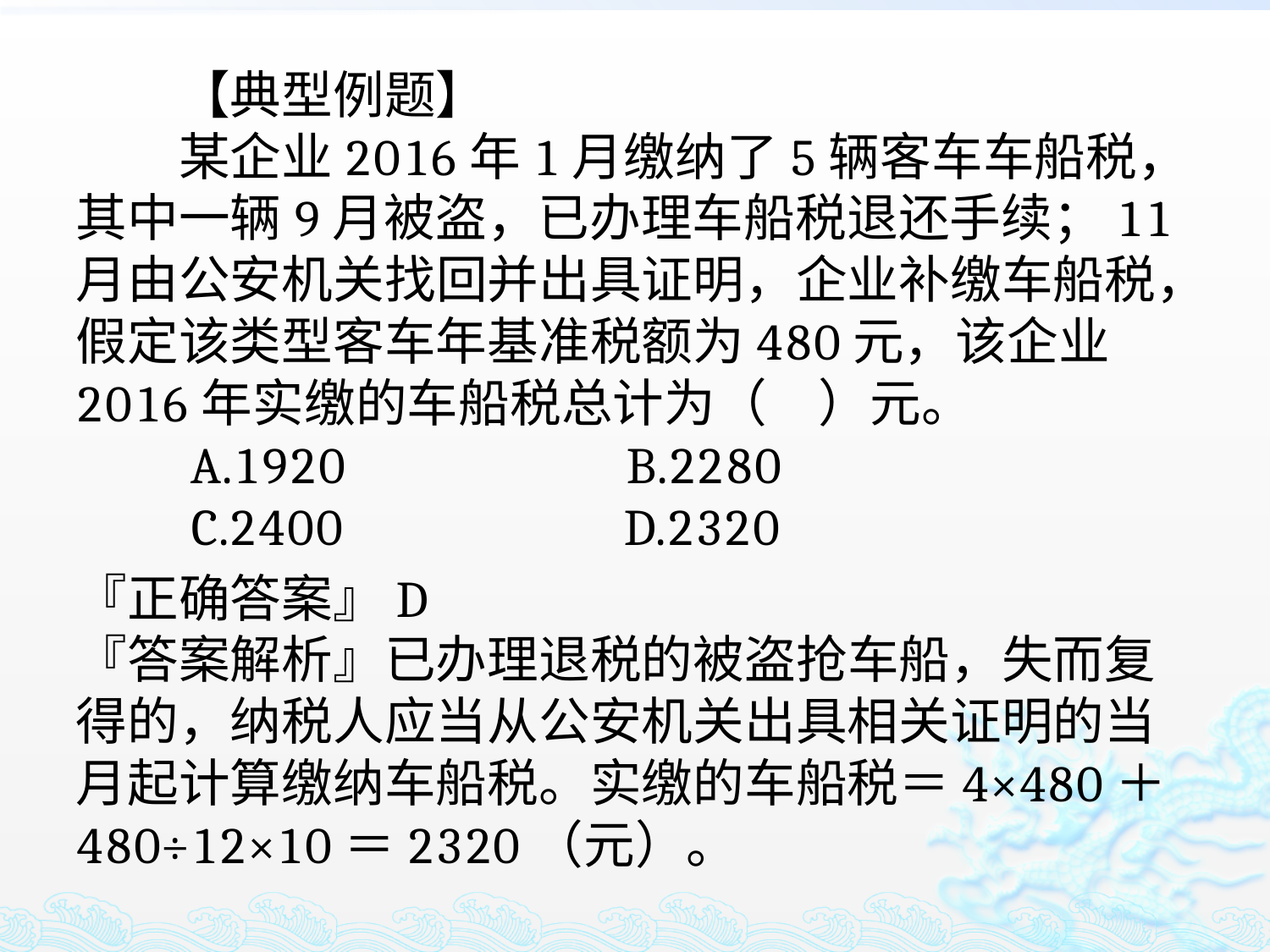

【典型例题】
　　某企业2016年1月缴纳了5辆客车车船税，其中一辆9月被盗，已办理车船税退还手续；11月由公安机关找回并出具证明，企业补缴车船税，假定该类型客车年基准税额为480元，该企业2016年实缴的车船税总计为（　）元。
　　A.1920　　　　　B.2280
　　C.2400　　　　　D.2320
『正确答案』D
『答案解析』已办理退税的被盗抢车船，失而复得的，纳税人应当从公安机关出具相关证明的当月起计算缴纳车船税。实缴的车船税＝4×480＋480÷12×10＝2320（元）。